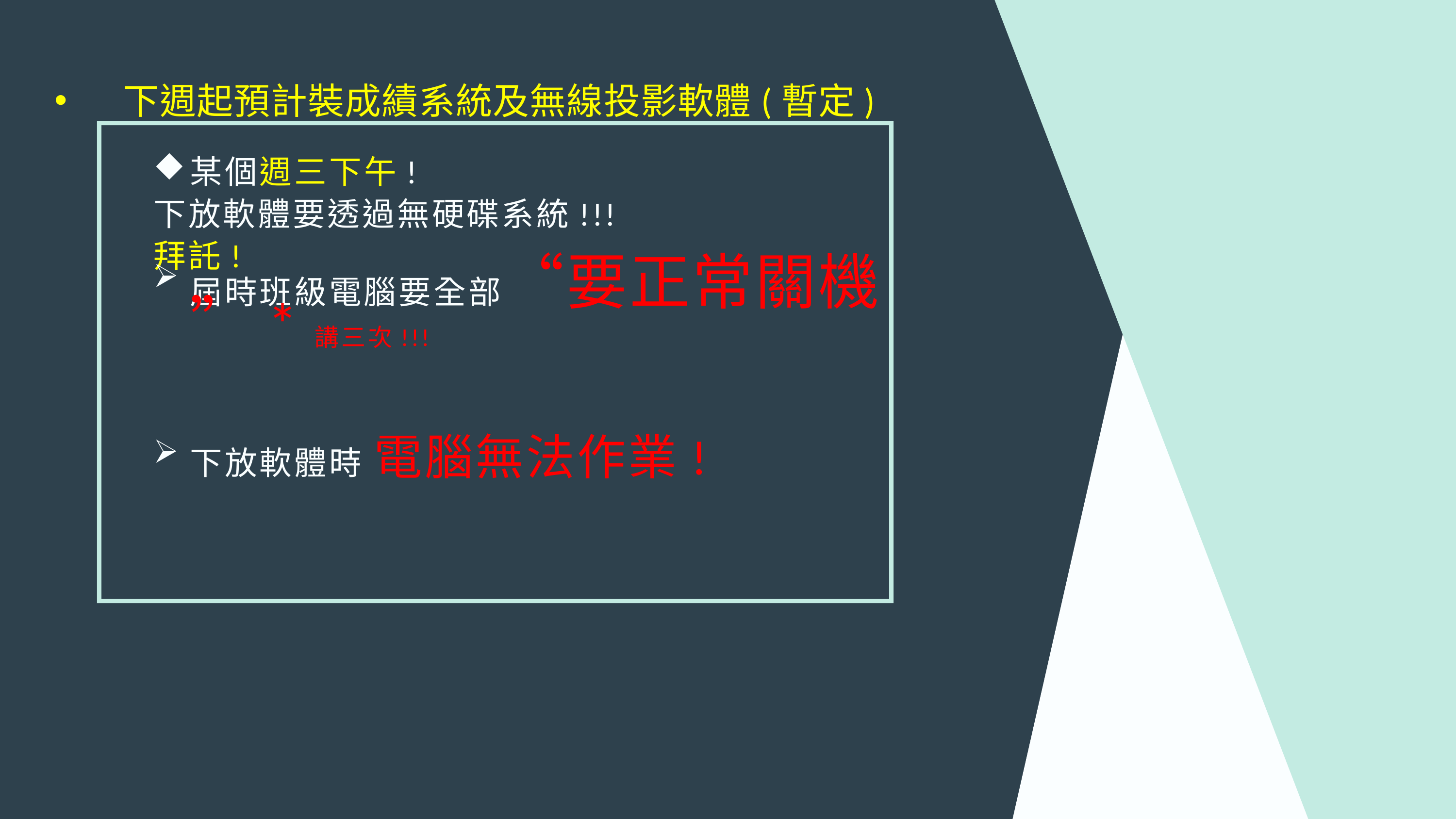

下週起預計裝成績系統及無線投影軟體(暫定)

某個週三下午!
下放軟體要透過無硬碟系統!!!
拜託!
屆時班級電腦要全部“要正常關機”*講三次!!!

下放軟體時 電腦無法作業!